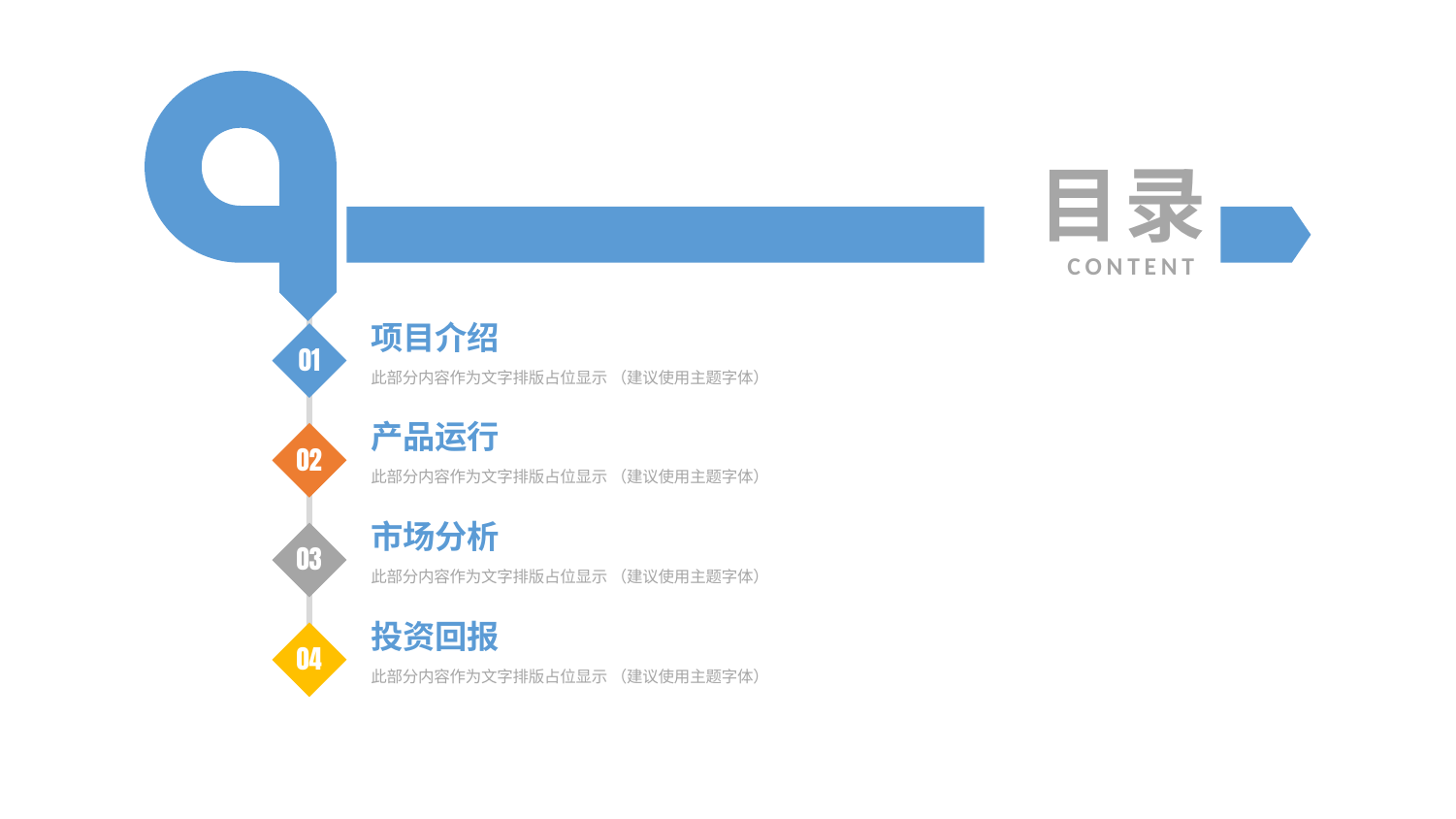

目录

CONTENT

项目介绍
此部分内容作为文字排版占位显示 （建议使用主题字体）

01
产品运行
此部分内容作为文字排版占位显示 （建议使用主题字体）
02
市场分析
此部分内容作为文字排版占位显示 （建议使用主题字体）
03
投资回报
此部分内容作为文字排版占位显示 （建议使用主题字体）
04